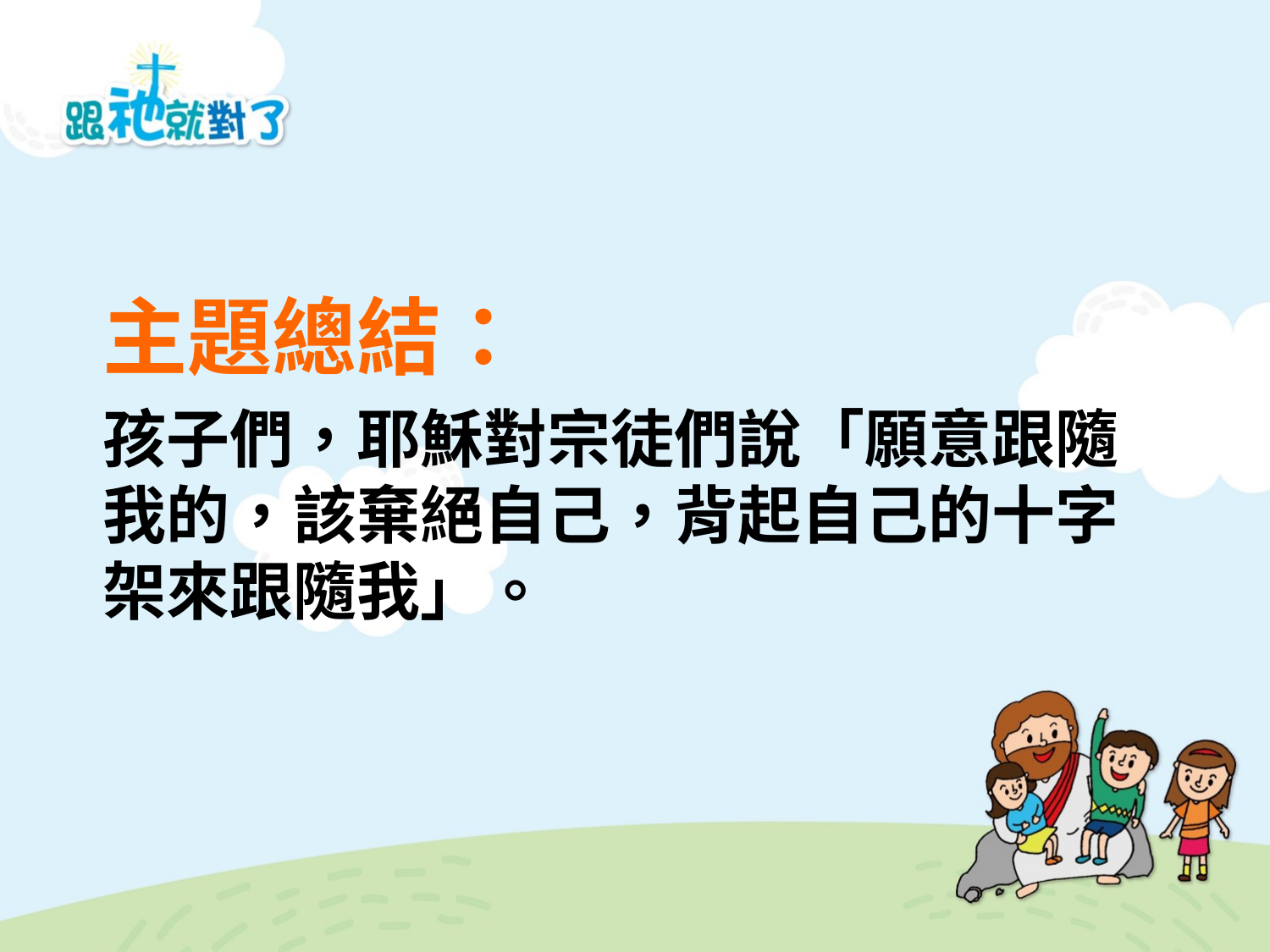

主題總結：
孩子們，耶穌對宗徒們說「願意跟隨我的，該棄絕自己，背起自己的十字架來跟隨我」。